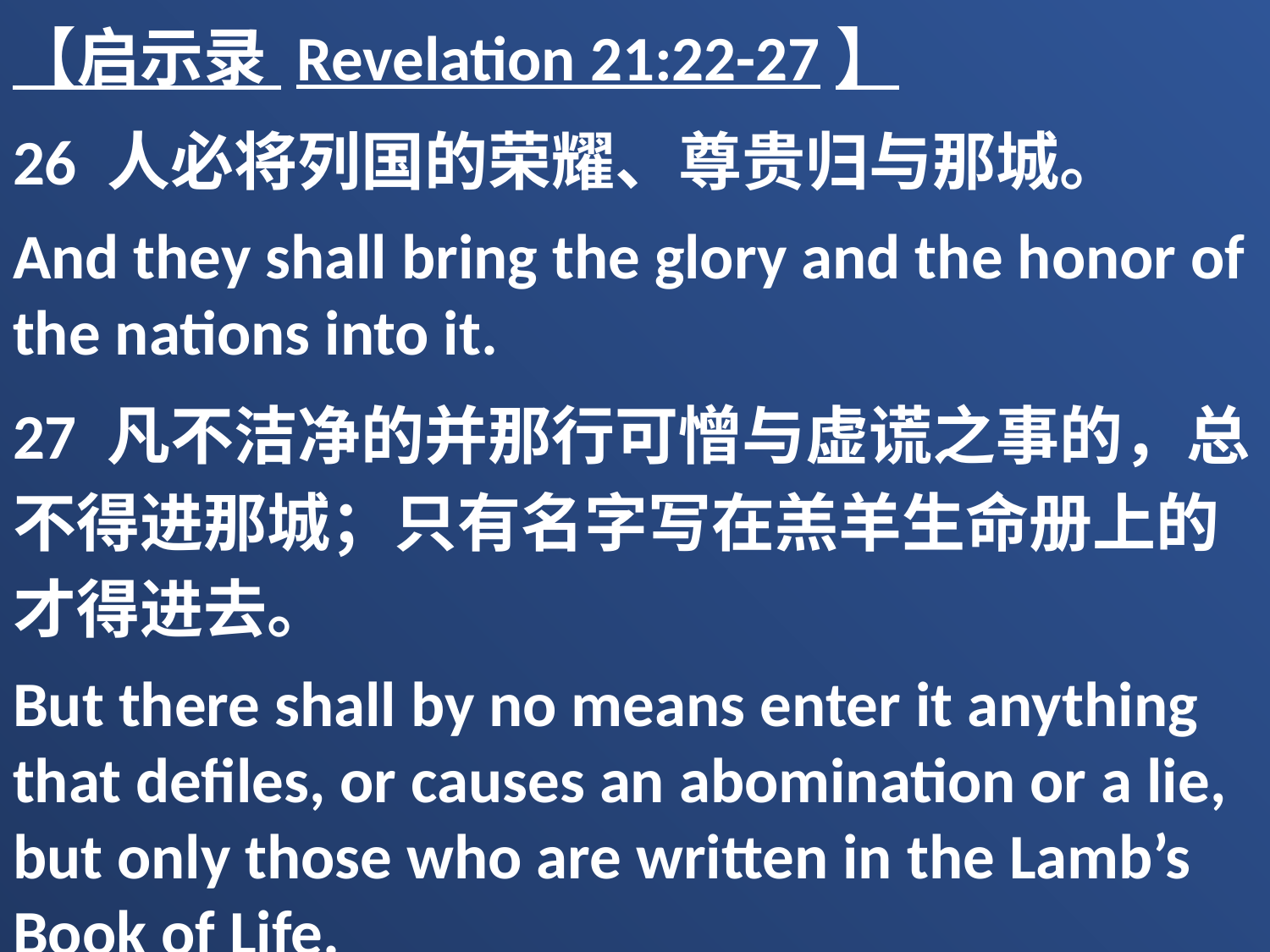

【启示录 Revelation 21:22-27】
26 人必将列国的荣耀、尊贵归与那城。
And they shall bring the glory and the honor of the nations into it.
27 凡不洁净的并那行可憎与虚谎之事的，总不得进那城；只有名字写在羔羊生命册上的才得进去。
But there shall by no means enter it anything that defiles, or causes an abomination or a lie, but only those who are written in the Lamb’s Book of Life.